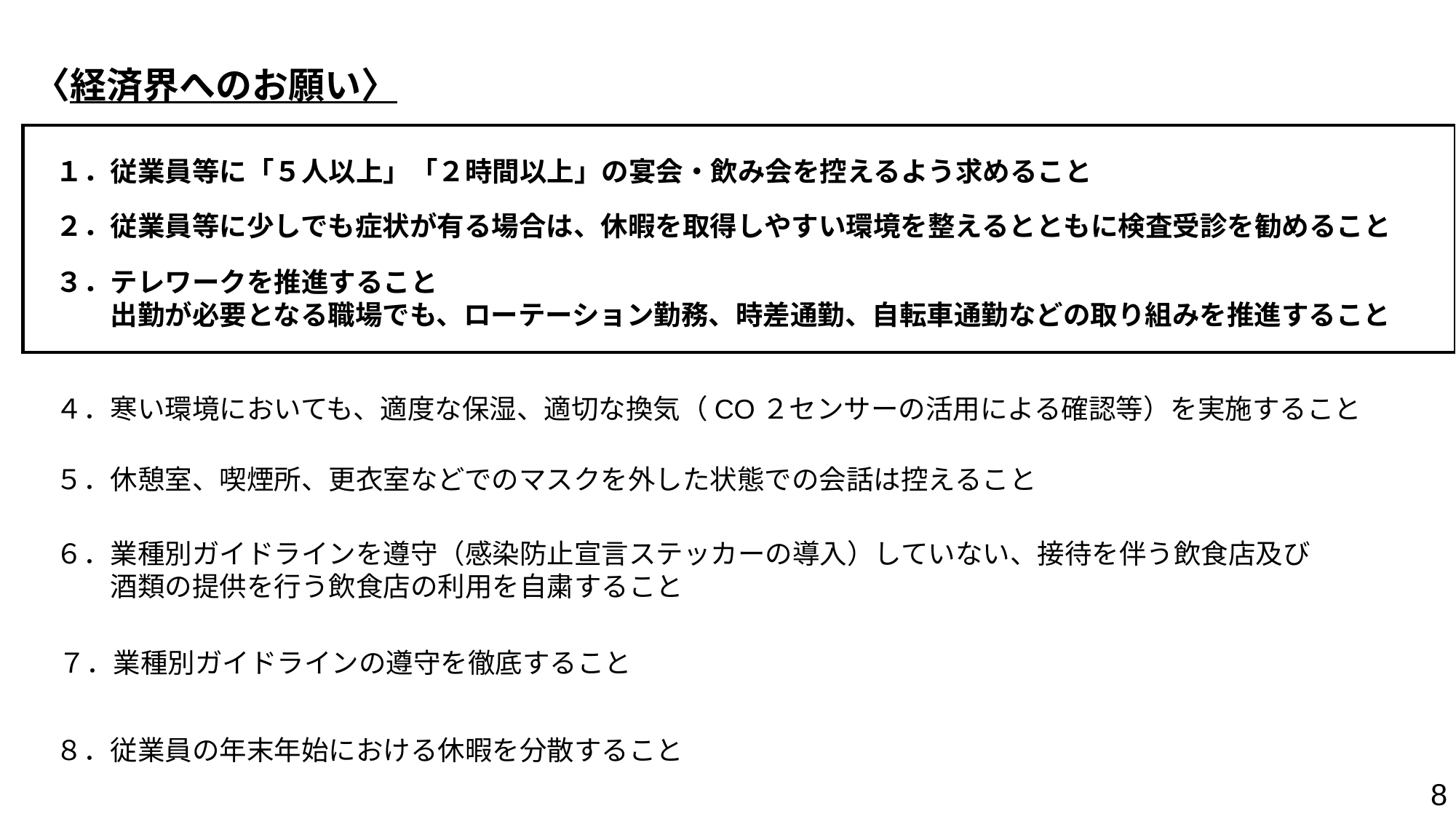

〈経済界へのお願い〉

１．従業員等に「５人以上」「２時間以上」の宴会・飲み会を控えるよう求めること
２．従業員等に少しでも症状が有る場合は、休暇を取得しやすい環境を整えるとともに検査受診を勧めること
３．テレワークを推進すること
　　出勤が必要となる職場でも、ローテーション勤務、時差通勤、自転車通勤などの取り組みを推進すること
４．寒い環境においても、適度な保湿、適切な換気（CO２センサーの活用による確認等）を実施すること
５．休憩室、喫煙所、更衣室などでのマスクを外した状態での会話は控えること
６．業種別ガイドラインを遵守（感染防止宣言ステッカーの導入）していない、接待を伴う飲食店及び
　　酒類の提供を行う飲食店の利用を自粛すること
７．業種別ガイドラインの遵守を徹底すること
８．従業員の年末年始における休暇を分散すること
8